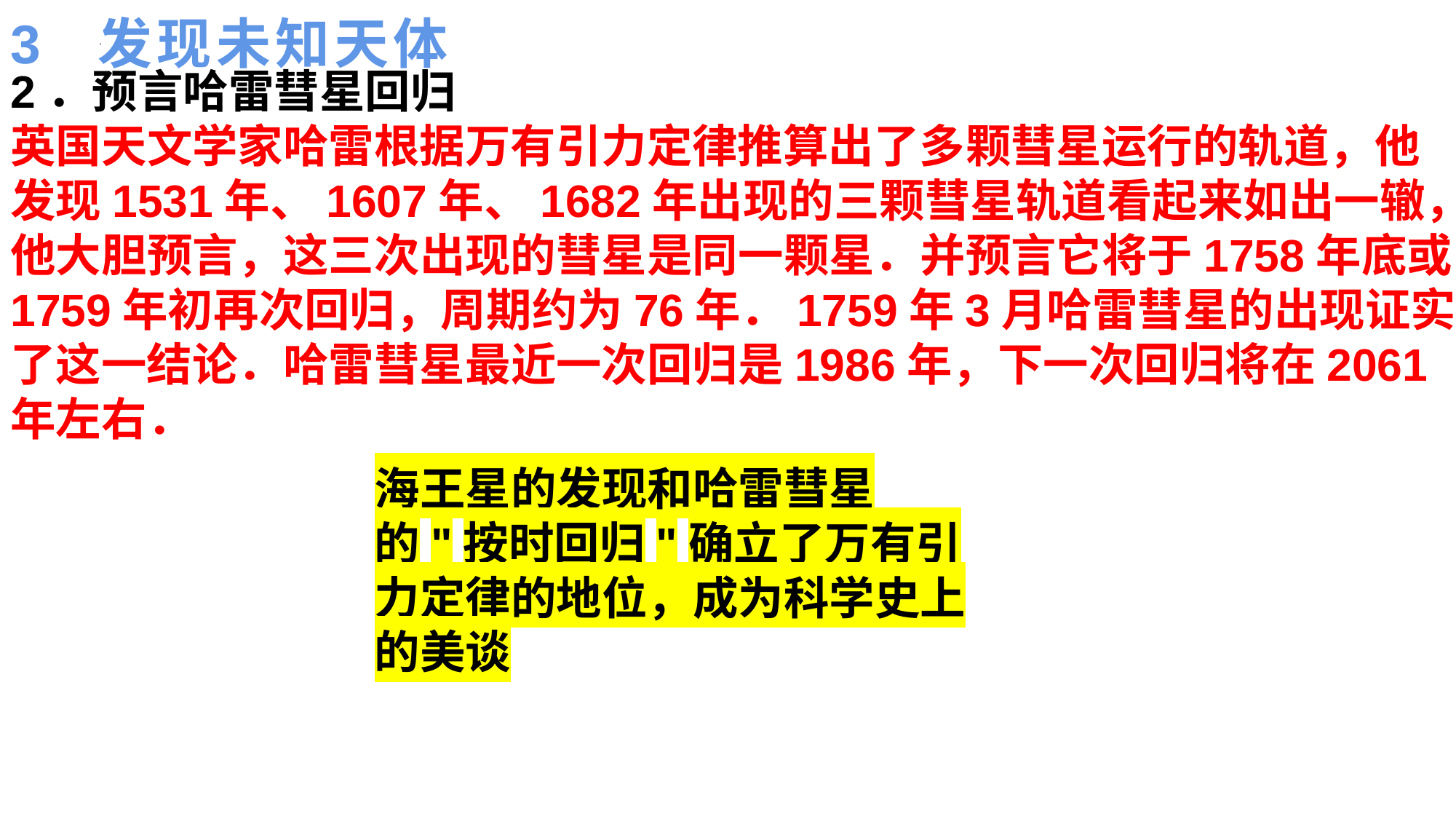

# 3  发现未知天体
2．预言哈雷彗星回归
英国天文学家哈雷根据万有引力定律推算出了多颗彗星运行的轨道，他发现1531年、1607年、1682年出现的三颗彗星轨道看起来如出一辙，他大胆预言，这三次出现的彗星是同一颗星．并预言它将于1758年底或1759年初再次回归，周期约为76年．1759年3月哈雷彗星的出现证实了这一结论．哈雷彗星最近一次回归是1986年，下一次回归将在2061年左右．

海王星的发现和哈雷彗星的"按时回归"确立了万有引力定律的地位，成为科学史上的美谈